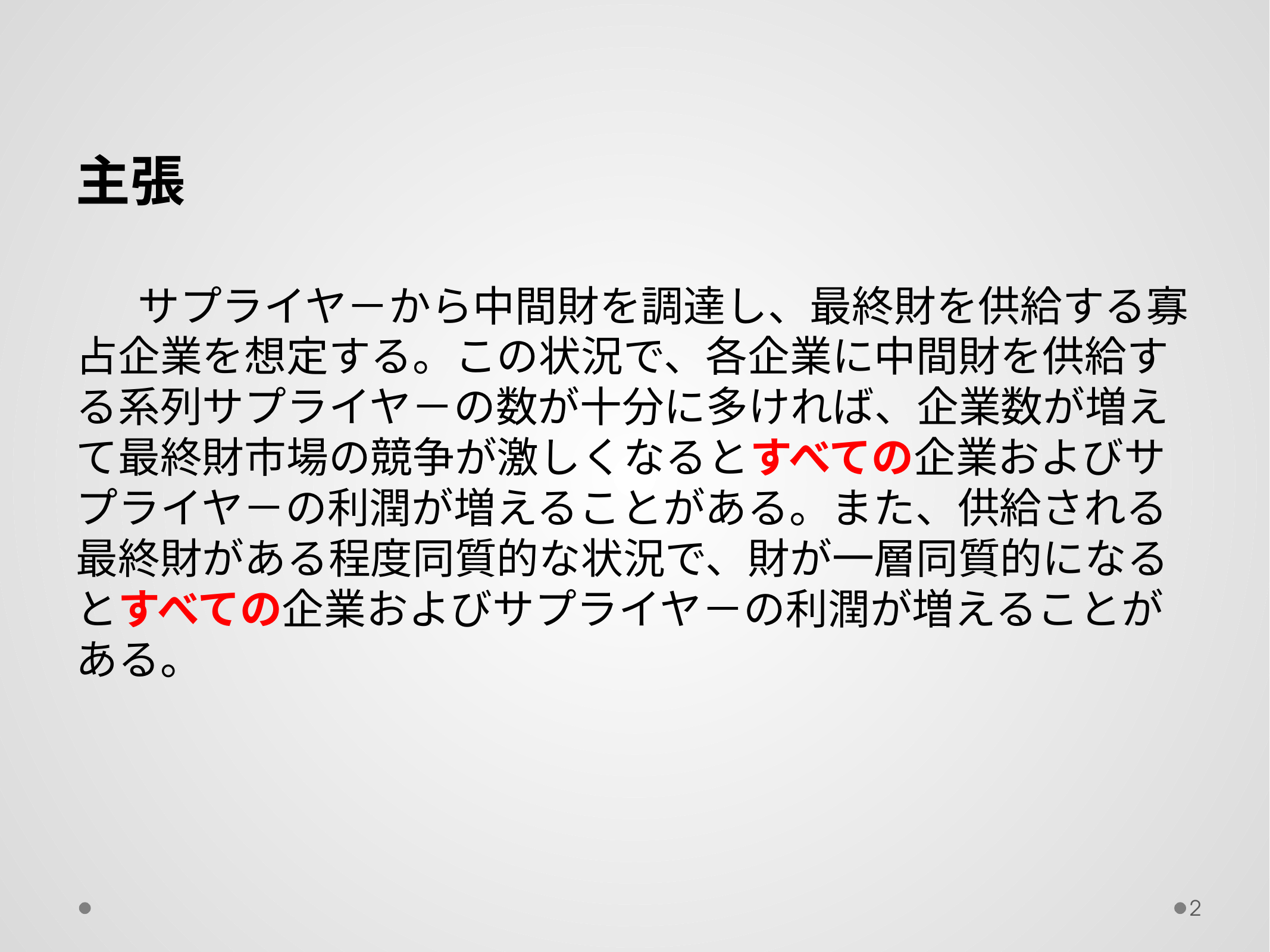

主張

 　サプライヤ－から中間財を調達し、最終財を供給する寡占企業を想定する。この状況で、各企業に中間財を供給する系列サプライヤ－の数が十分に多ければ、企業数が増えて最終財市場の競争が激しくなるとすべての企業およびサプライヤ－の利潤が増えることがある。また、供給される最終財がある程度同質的な状況で、財が一層同質的になるとすべての企業およびサプライヤ－の利潤が増えることがある。

2